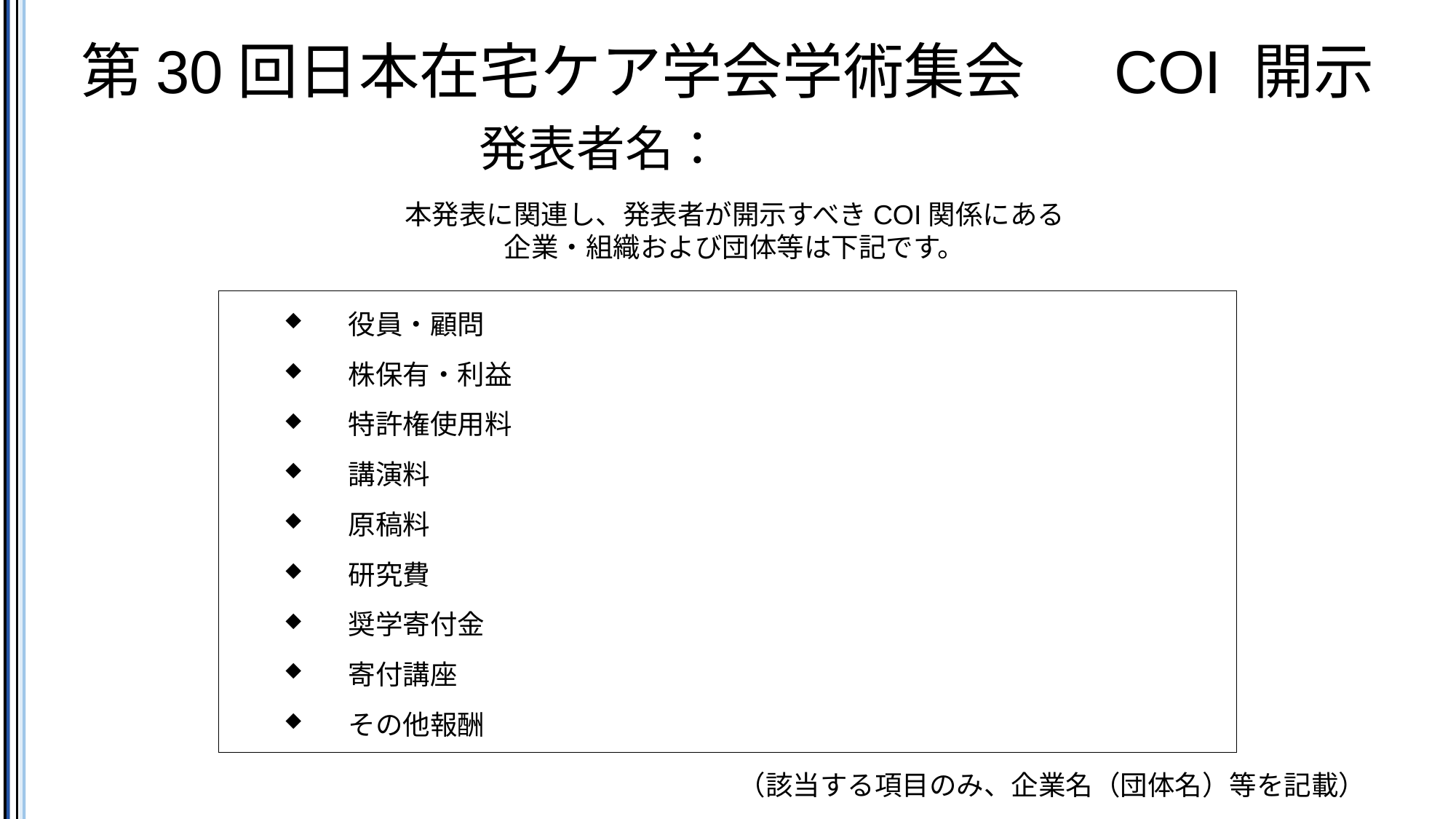

第30回日本在宅ケア学会学術集会　 COI 開示
# 発表者名：
本発表に関連し、発表者が開示すべきCOI関係にある
企業・組織および団体等は下記です。
役員・顧問
株保有・利益
特許権使用料
講演料
原稿料
研究費
奨学寄付金
寄付講座
その他報酬
（該当する項目のみ、企業名（団体名）等を記載）